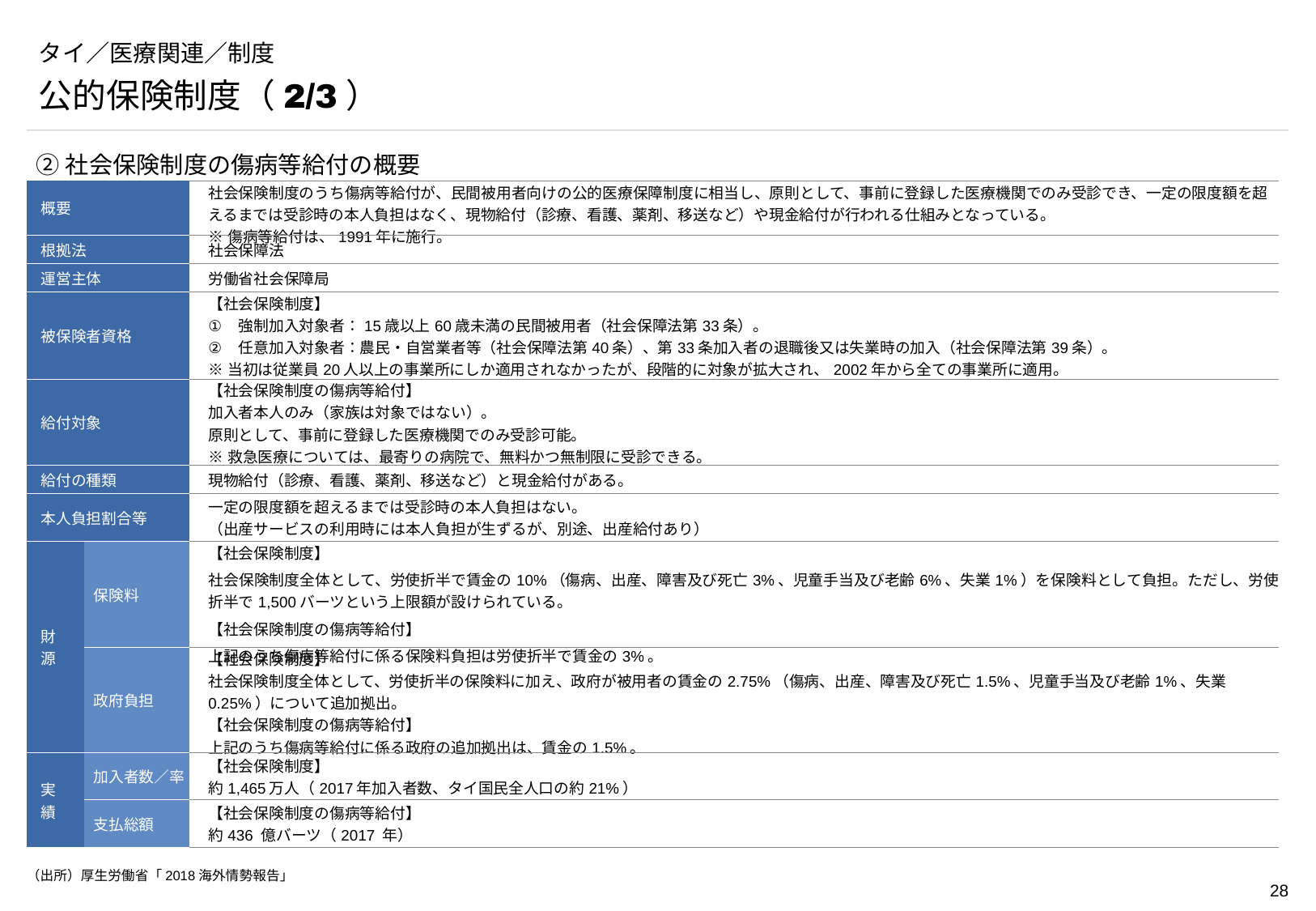

# タイ／医療関連／制度
公的保険制度（2/3）
②社会保険制度の傷病等給付の概要
| 概要 |  | 社会保険制度のうち傷病等給付が、民間被用者向けの公的医療保障制度に相当し、原則として、事前に登録した医療機関でのみ受診でき、一定の限度額を超えるまでは受診時の本人負担はなく、現物給付（診療、看護、薬剤、移送など）や現金給付が行われる仕組みとなっている。 ※傷病等給付は、1991年に施行。 |
| --- | --- | --- |
| 根拠法 |  | 社会保障法 |
| 運営主体 |  | 労働省社会保障局 |
| 被保険者資格 |  | 【社会保険制度】 強制加入対象者：15歳以上60歳未満の民間被用者（社会保障法第33条）。 任意加入対象者：農民・自営業者等（社会保障法第40条）、第33条加入者の退職後又は失業時の加入（社会保障法第39条）。 ※当初は従業員20人以上の事業所にしか適用されなかったが、段階的に対象が拡大され、2002年から全ての事業所に適用。 |
| 給付対象 |  | 【社会保険制度の傷病等給付】 加入者本人のみ（家族は対象ではない）。 原則として、事前に登録した医療機関でのみ受診可能。 ※救急医療については、最寄りの病院で、無料かつ無制限に受診できる。 |
| 給付の種類 |  | 現物給付（診療、看護、薬剤、移送など）と現金給付がある。 |
| 本人負担割合等 |  | 一定の限度額を超えるまでは受診時の本人負担はない。 （出産サービスの利用時には本人負担が生ずるが、別途、出産給付あり） |
| 財　源 | 保険料 | 【社会保険制度】 社会保険制度全体として、労使折半で賃金の10%（傷病、出産、障害及び死亡3%、児童手当及び老齢6%、失業1%）を保険料として負担。ただし、労使折半で1,500バーツという上限額が設けられている。 【社会保険制度の傷病等給付】 上記のうち傷病等給付に係る保険料負担は労使折半で賃金の3%。 |
|  | 政府負担 | 【社会保険制度】 社会保険制度全体として、労使折半の保険料に加え、政府が被用者の賃金の2.75%（傷病、出産、障害及び死亡1.5%、児童手当及び老齢1%、失業0.25%）について追加拠出。 【社会保険制度の傷病等給付】 上記のうち傷病等給付に係る政府の追加拠出は、賃金の1.5%。 |
| 実　績 | 加入者数／率 | 【社会保険制度】 約1,465万人（2017年加入者数、タイ国民全人口の約21%） |
|  | 支払総額 | 【社会保険制度の傷病等給付】 約436 億バーツ（2017 年） |
（出所）厚生労働省「2018海外情勢報告」